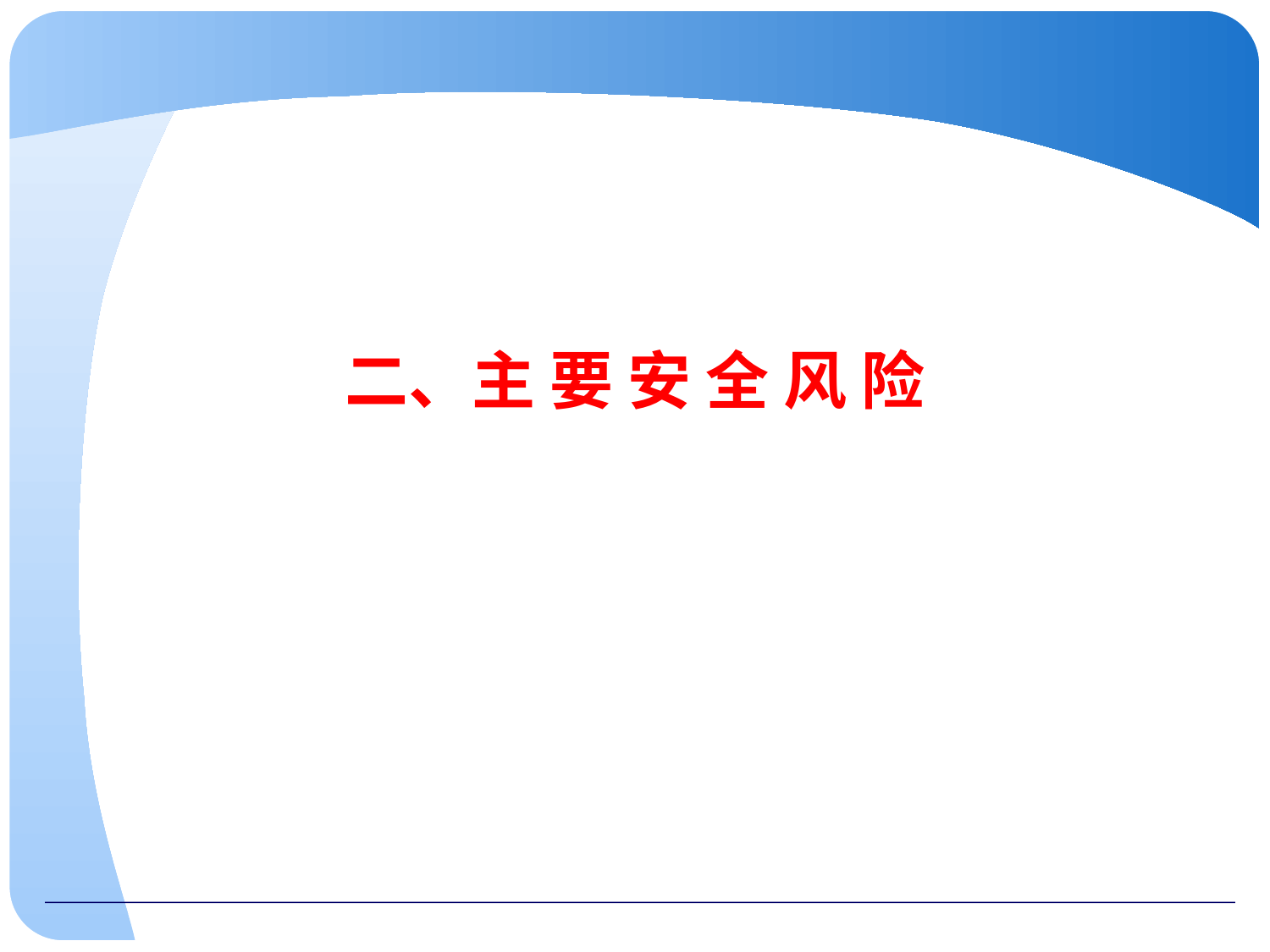

# 二、主 要 安 全 风 险